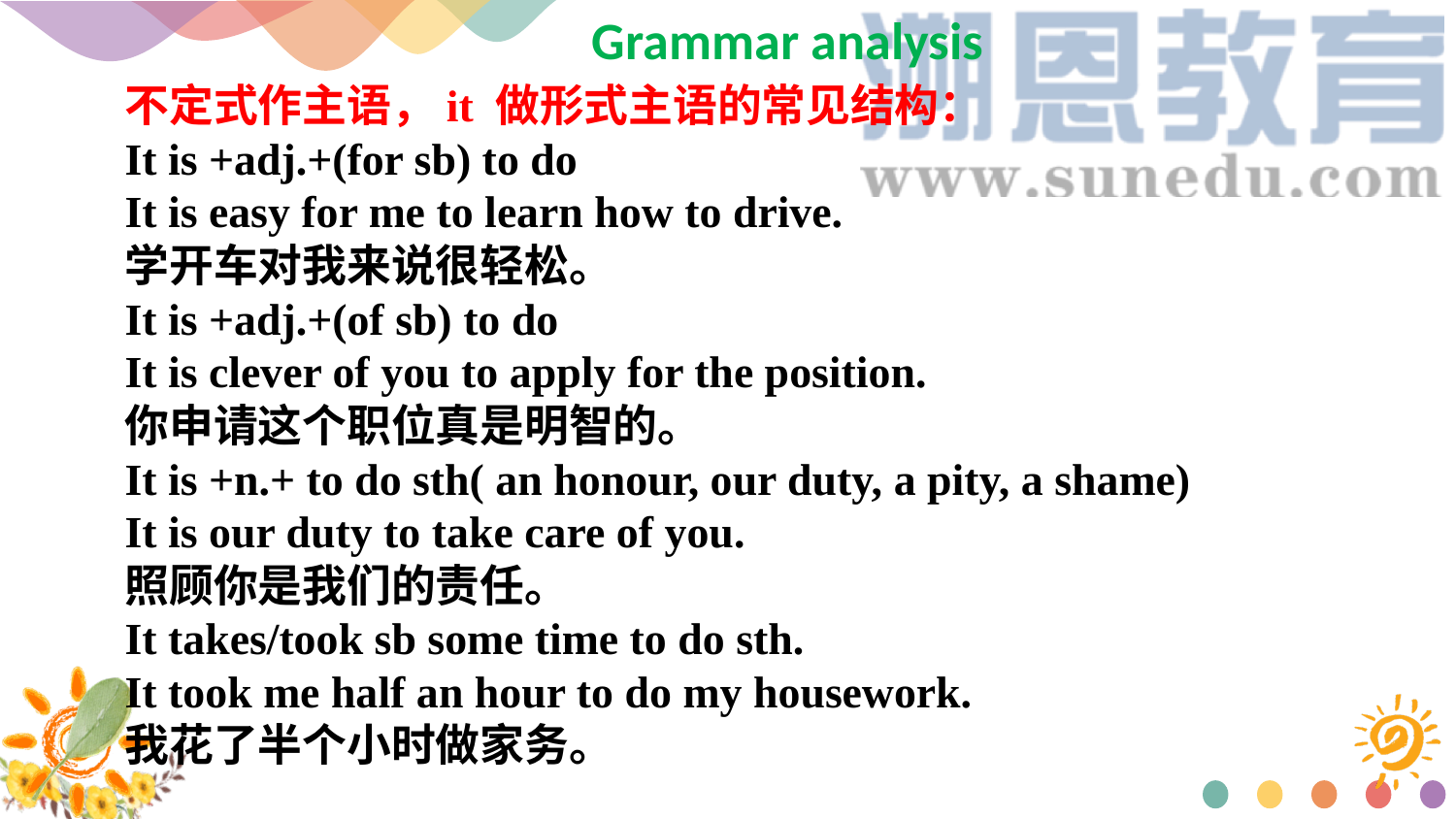

Grammar analysis
不定式作主语，it 做形式主语的常见结构：
It is +adj.+(for sb) to do
It is easy for me to learn how to drive.
学开车对我来说很轻松。
It is +adj.+(of sb) to do
It is clever of you to apply for the position.
你申请这个职位真是明智的。
It is +n.+ to do sth( an honour, our duty, a pity, a shame)
It is our duty to take care of you.
照顾你是我们的责任。
It takes/took sb some time to do sth.
It took me half an hour to do my housework.
我花了半个小时做家务。